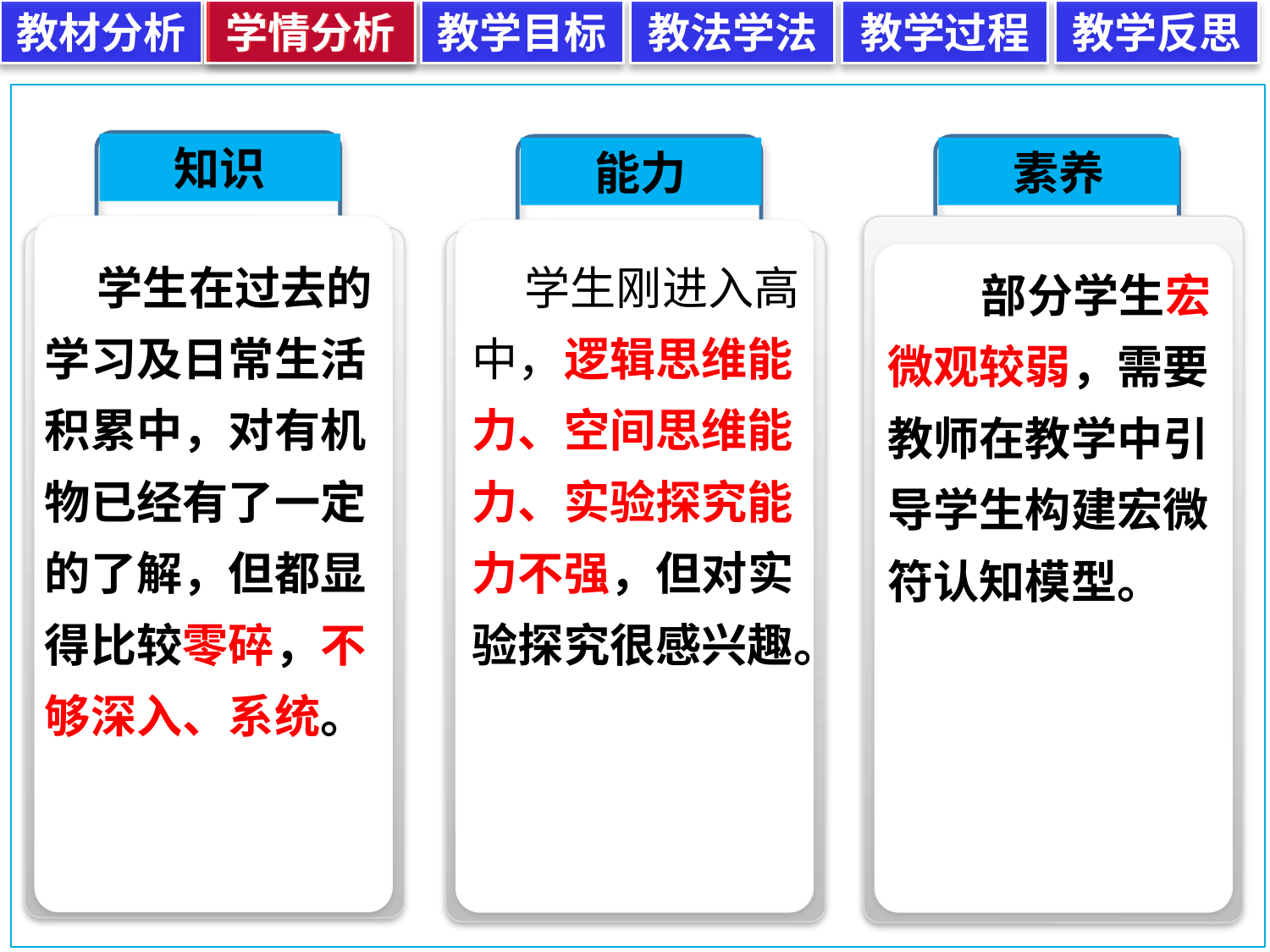

学情分析

知识

    学生在过去的学习及日常生活积累中，对有机物已经有了一定的了解，但都显得比较零碎，不够深入、系统。

能力

    学生刚进入高中，逻辑思维能力、空间思维能力、实验探究能力不强，但对实验探究很感兴趣。

素养

        部分学生宏微观较弱，需要教师在教学中引导学生构建宏微符认知模型。